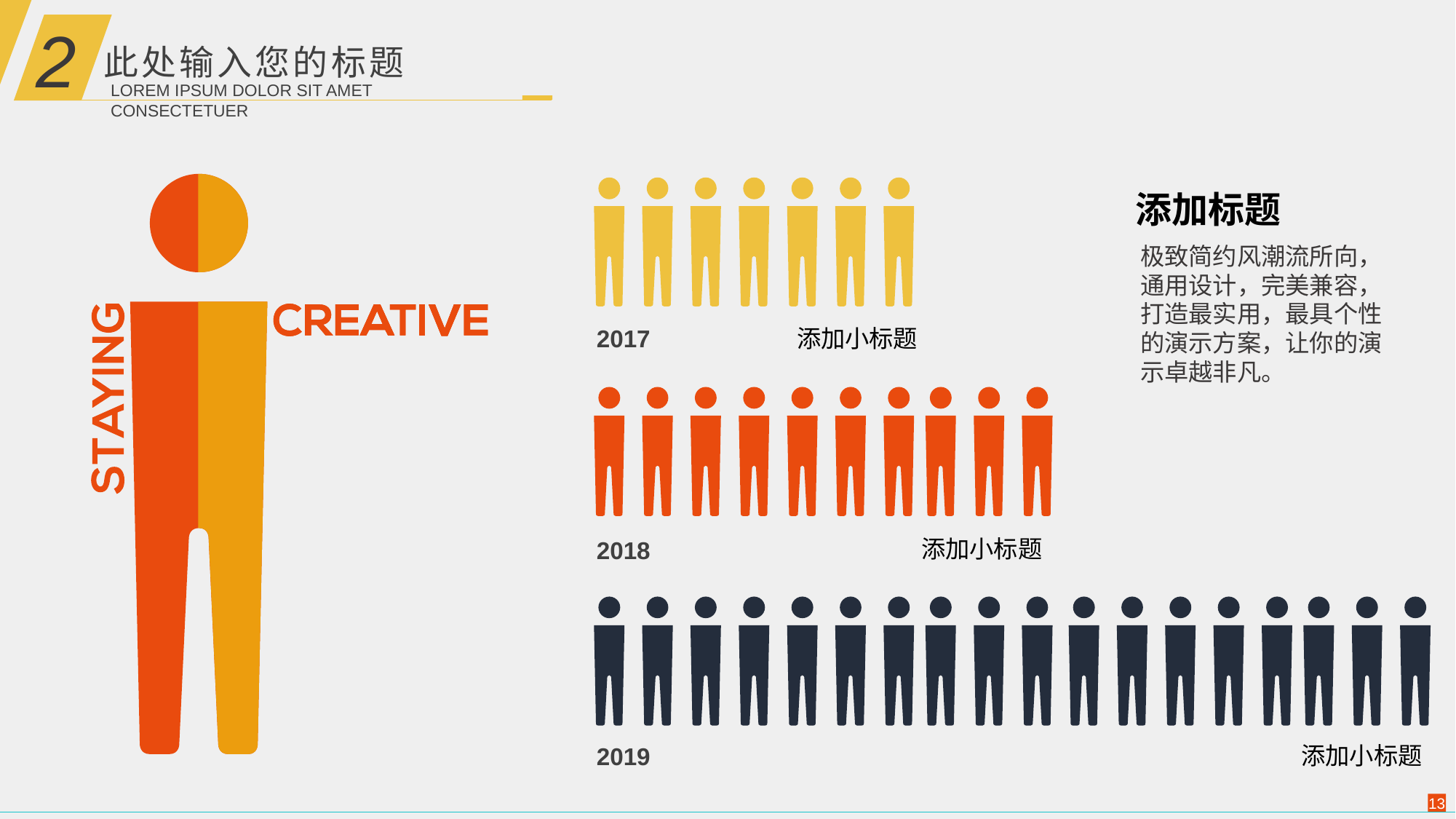

2
此处输入您的标题
LOREM IPSUM DOLOR SIT AMET CONSECTETUER

添加标题

极致简约风潮流所向，通用设计，完美兼容，打造最实用，最具个性的演示方案，让你的演示卓越非凡。

2017
添加小标题

添加小标题
2018

添加小标题
2019
13